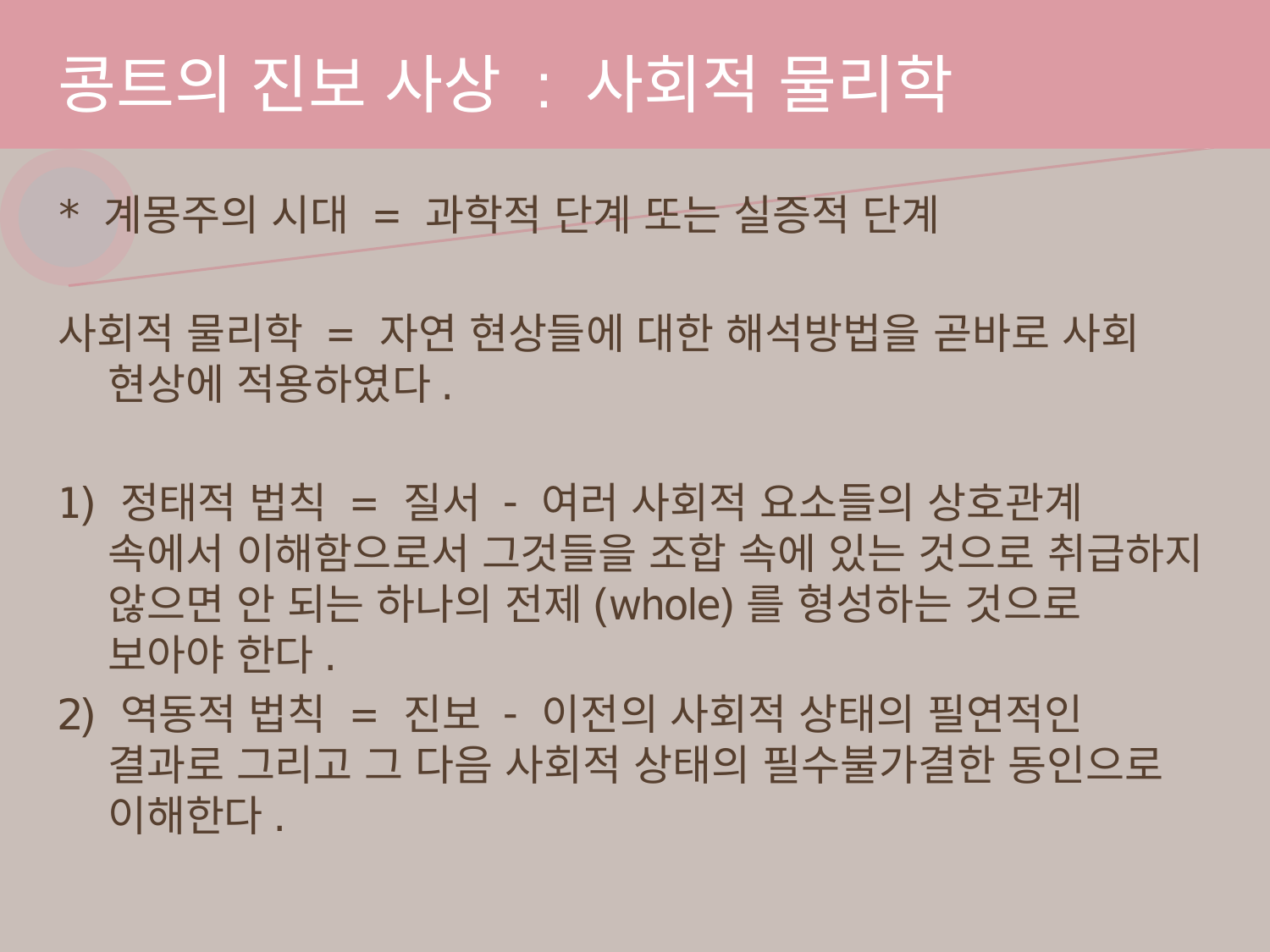

# 콩트의 진보 사상 : 사회적 물리학
* 계몽주의 시대 = 과학적 단계 또는 실증적 단계

사회적 물리학 = 자연 현상들에 대한 해석방법을 곧바로 사회 현상에 적용하였다.

1) 정태적 법칙 = 질서 - 여러 사회적 요소들의 상호관계 속에서 이해함으로서 그것들을 조합 속에 있는 것으로 취급하지 않으면 안 되는 하나의 전제(whole)를 형성하는 것으로 보아야 한다.
2) 역동적 법칙 = 진보 - 이전의 사회적 상태의 필연적인 결과로 그리고 그 다음 사회적 상태의 필수불가결한 동인으로 이해한다.